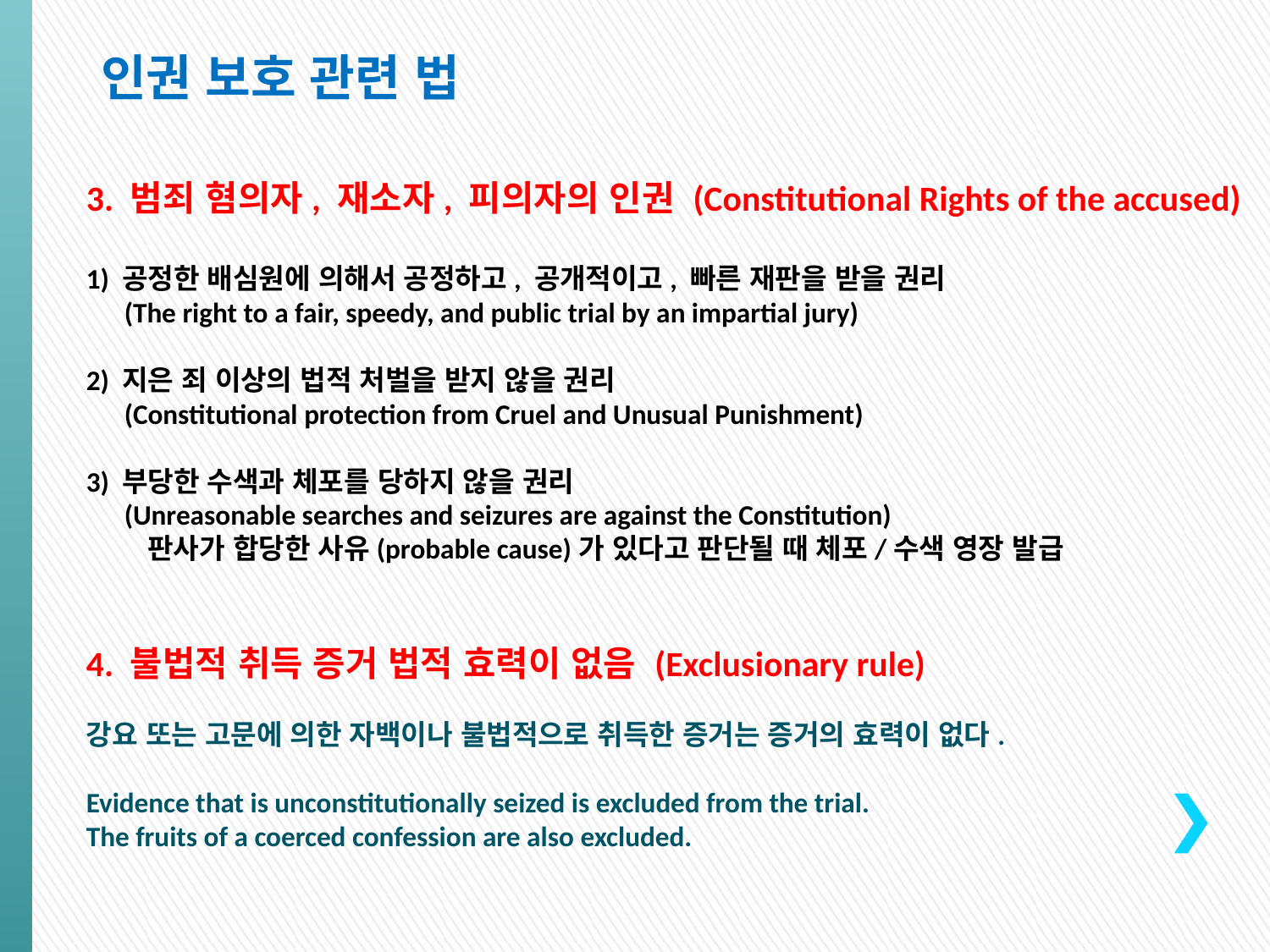

인권 보호 관련 법

3. 범죄 혐의자, 재소자, 피의자의 인권 (Constitutional Rights of the accused)

1) 공정한 배심원에 의해서 공정하고, 공개적이고, 빠른 재판을 받을 권리
      (The right to a fair, speedy, and public trial by an impartial jury)

2) 지은 죄 이상의 법적 처벌을 받지 않을 권리
      (Constitutional protection from Cruel and Unusual Punishment)

3) 부당한 수색과 체포를 당하지 않을 권리
      (Unreasonable searches and seizures are against the Constitution)
       판사가 합당한 사유(probable cause)가 있다고 판단될 때 체포/수색 영장 발급

4. 불법적 취득 증거 법적 효력이 없음 (Exclusionary rule)

강요 또는 고문에 의한 자백이나 불법적으로 취득한 증거는 증거의 효력이 없다.

Evidence that is unconstitutionally seized is excluded from the trial.
The fruits of a coerced confession are also excluded.